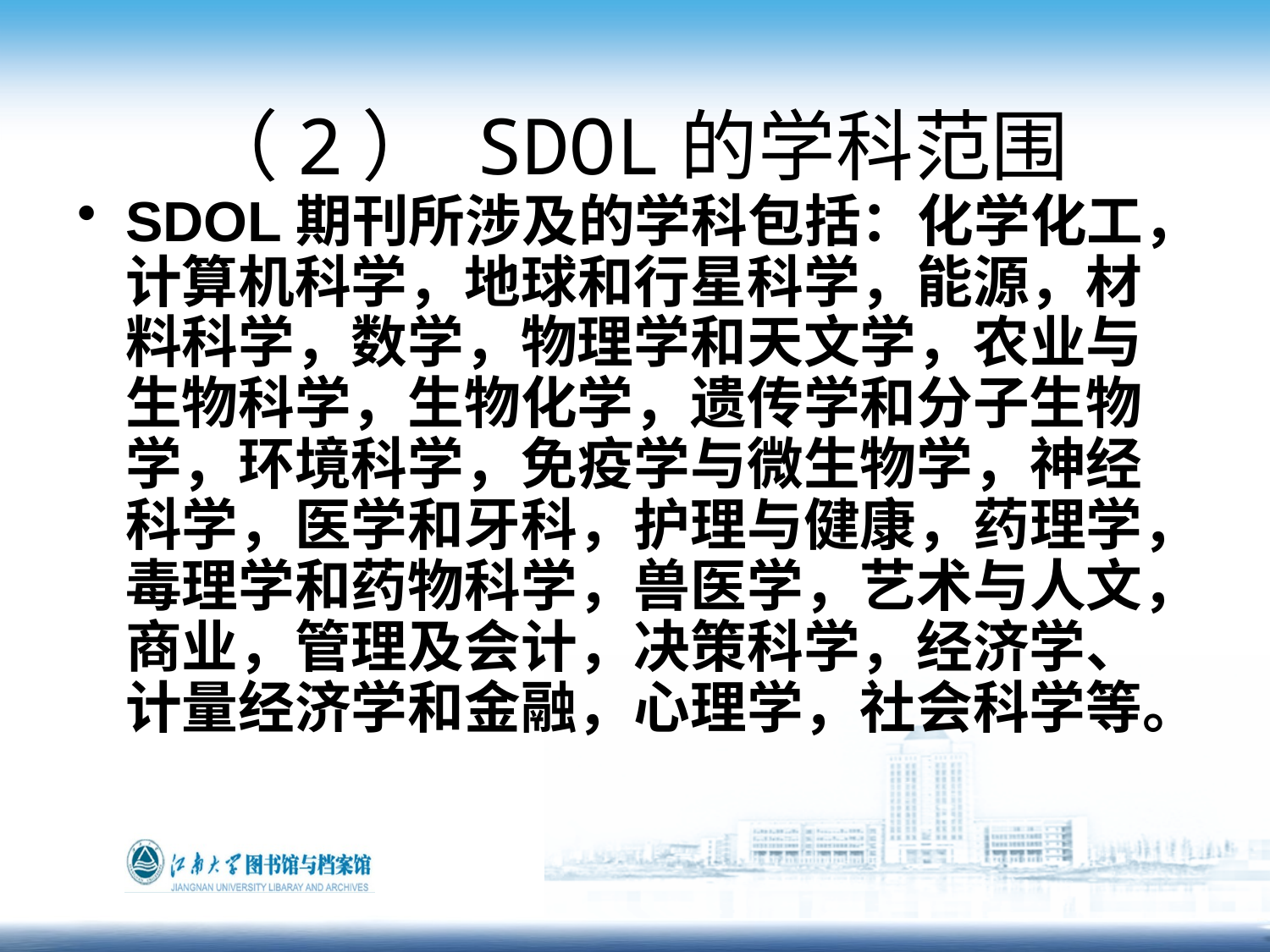

# （2） SDOL的学科范围
SDOL期刊所涉及的学科包括：化学化工，计算机科学，地球和行星科学，能源，材料科学，数学，物理学和天文学，农业与生物科学，生物化学，遗传学和分子生物学，环境科学，免疫学与微生物学，神经科学，医学和牙科，护理与健康，药理学，毒理学和药物科学，兽医学，艺术与人文，商业，管理及会计，决策科学，经济学、计量经济学和金融，心理学，社会科学等。